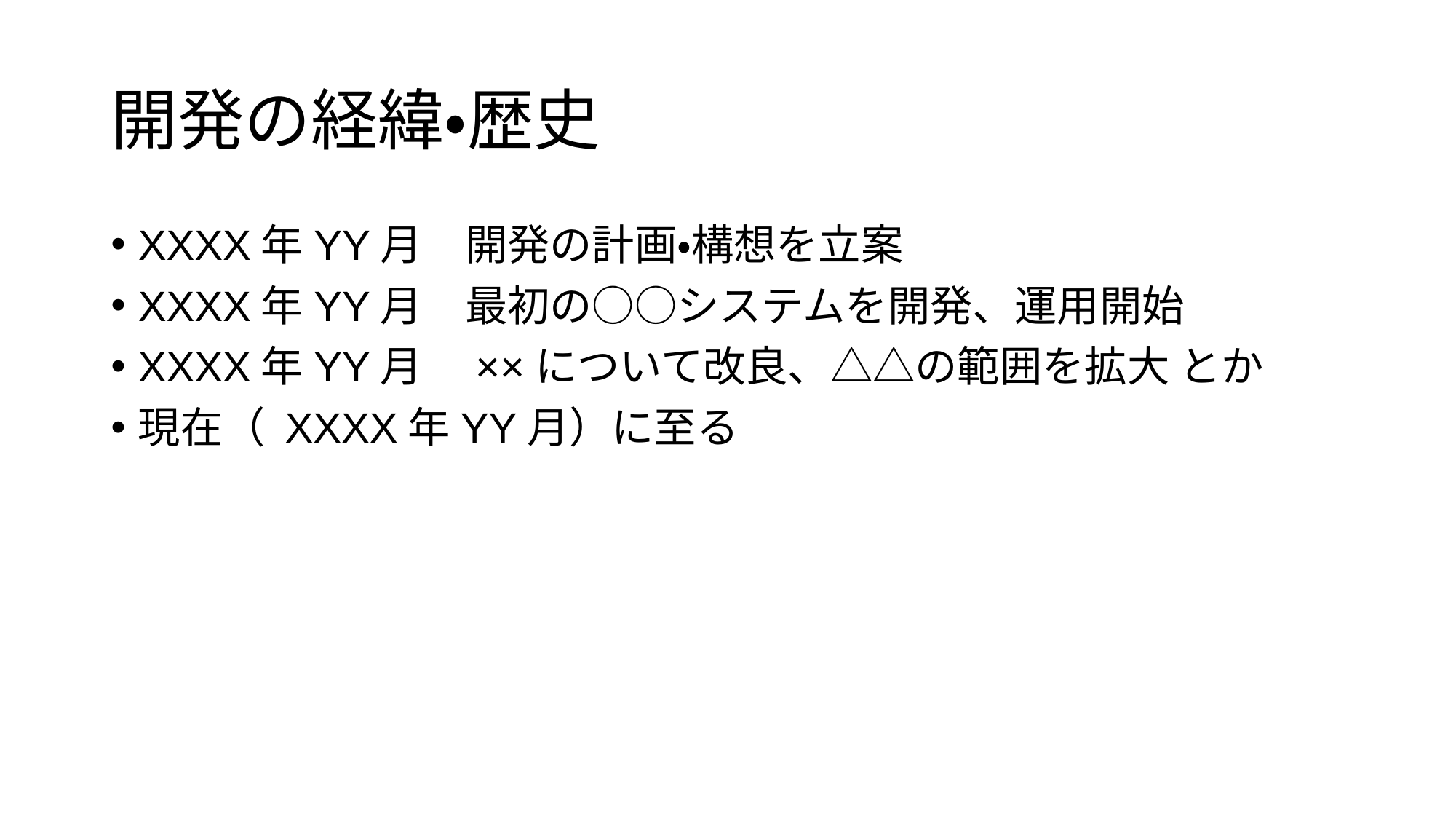

# 開発の経緯・歴史
XXXX年YY月　開発の計画・構想を立案
XXXX年YY月　最初の○○システムを開発、運用開始
XXXX年YY月　××について改良、△△の範囲を拡大 とか
現在（ XXXX年YY月）に至る